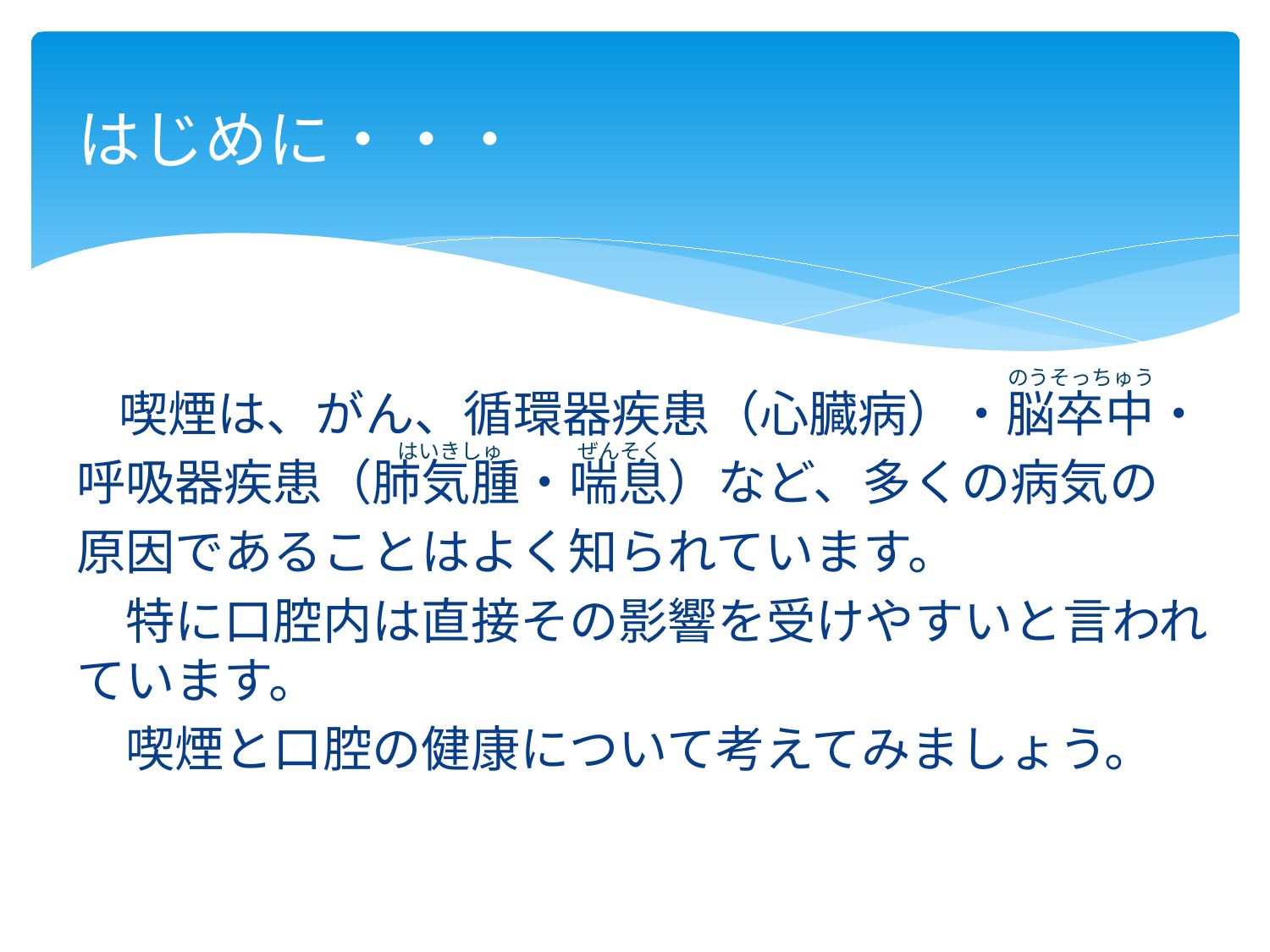

# はじめに・・・
のうそっちゅう
　喫煙は、がん、循環器疾患（心臓病）・脳卒中・
呼吸器疾患（肺気腫・喘息）など、多くの病気の
原因であることはよく知られています。
　特に口腔内は直接その影響を受けやすいと言われています。
　喫煙と口腔の健康について考えてみましょう。
はいきしゅ
ぜんそく